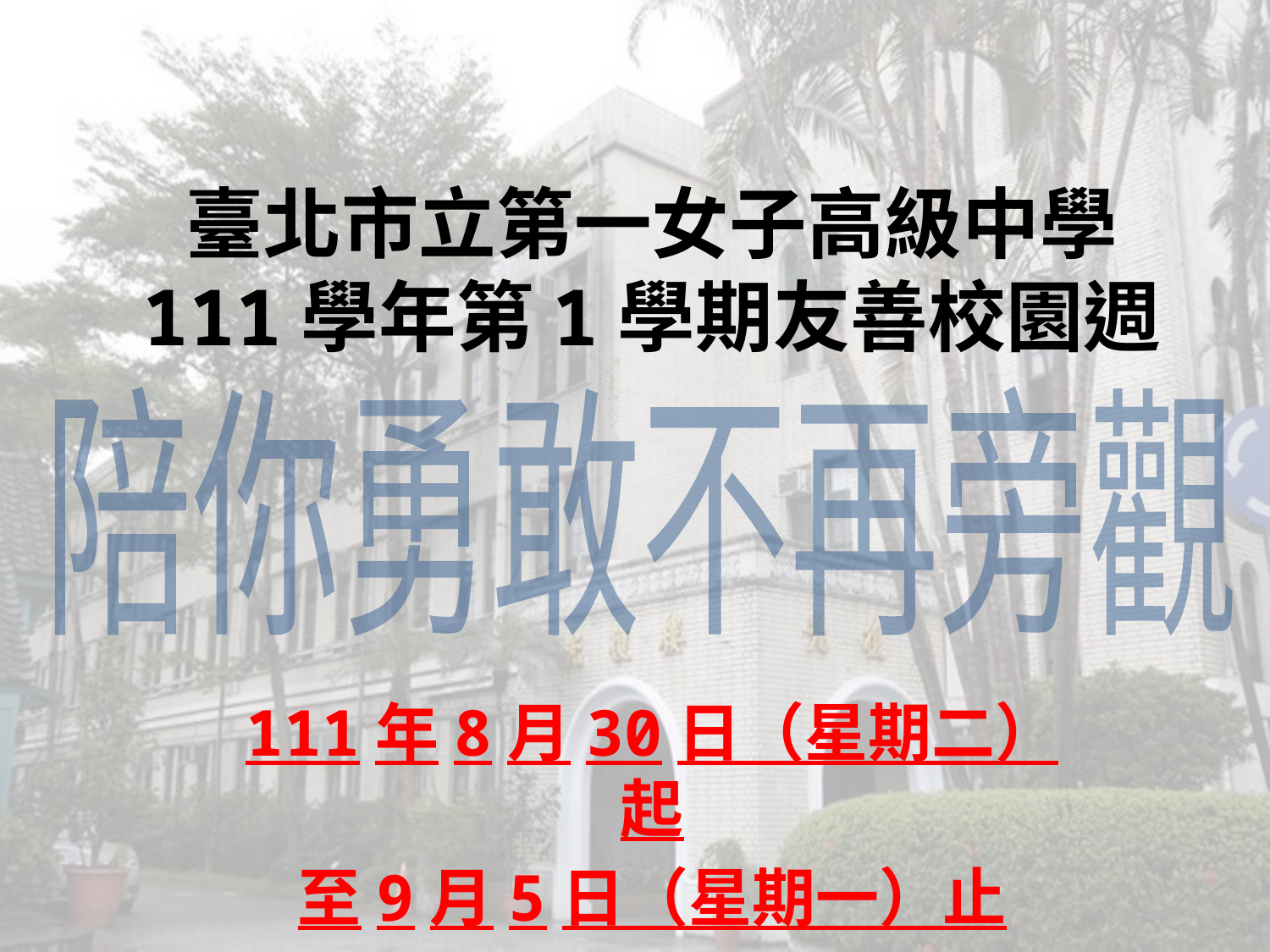

# 臺北市立第一女子高級中學 111學年第1學期友善校園週
陪你勇敢不再旁觀
111年8月30日（星期二）起
至9月5日（星期一）止